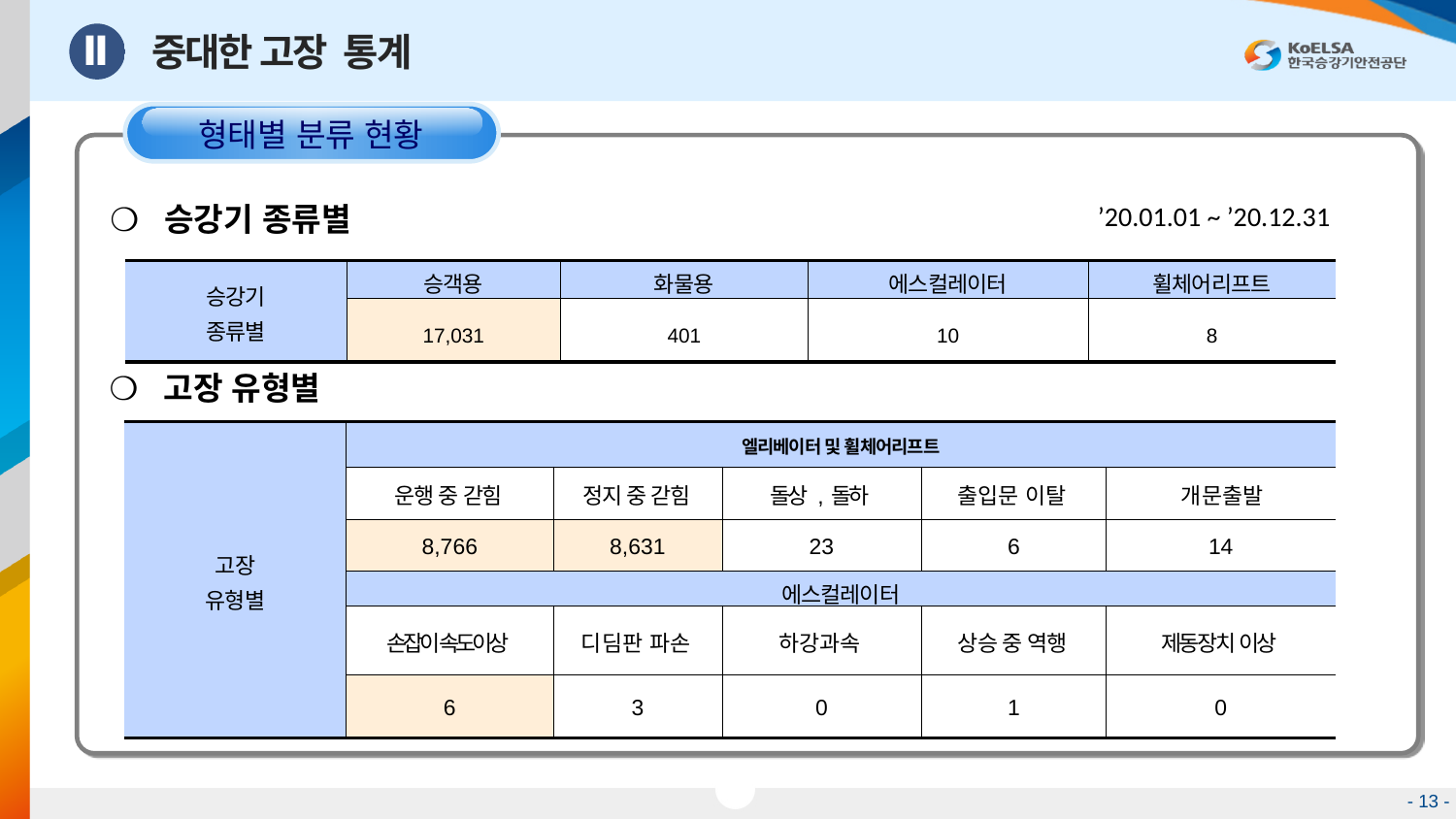

Ⅱ
중대한 고장  통계

 형태별 분류 현황

❍  승강기 종류별
’20.01.01 ~ ’20.12.31

| 승강기 종류별 | 승객용 | 화물용 | 에스컬레이터 | 휠체어리프트 |
| --- | --- | --- | --- | --- |
|  | 17,031 | 401 | 10 | 8 |
❍  고장 유형별
| 고장 유형별 | 엘리베이터 및 휠체어리프트 |  |  |  |  |
| --- | --- | --- | --- | --- | --- |
|  | 운행 중 갇힘 | 정지 중 갇힘 | 돌상 , 돌하 | 출입문 이탈 | 개문출발 |
|  | 8,766 | 8,631 | 23 | 6 | 14 |
|  | 에스컬레이터 |  |  |  |  |
|  | 손잡이 속도이상 | 디딤판 파손 | 하강과속 | 상승 중 역행 | 제동장치 이상 |
|  | 6 | 3 | 0 | 1 | 0 |